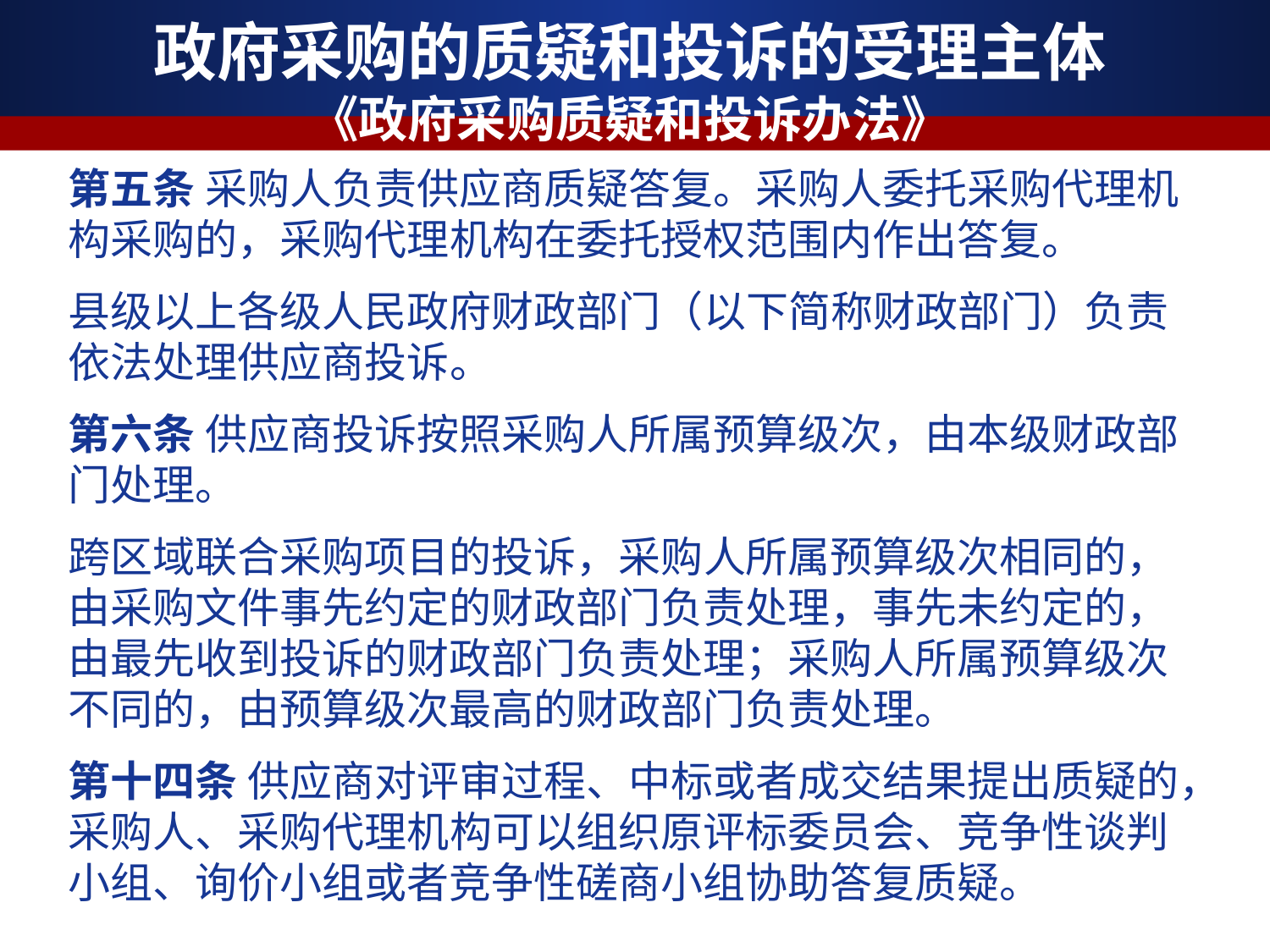

政府采购的质疑和投诉的受理主体
《政府采购质疑和投诉办法》
第五条 采购人负责供应商质疑答复。采购人委托采购代理机构采购的，采购代理机构在委托授权范围内作出答复。
县级以上各级人民政府财政部门（以下简称财政部门）负责依法处理供应商投诉。
第六条 供应商投诉按照采购人所属预算级次，由本级财政部门处理。
跨区域联合采购项目的投诉，采购人所属预算级次相同的，由采购文件事先约定的财政部门负责处理，事先未约定的，由最先收到投诉的财政部门负责处理；采购人所属预算级次不同的，由预算级次最高的财政部门负责处理。
第十四条 供应商对评审过程、中标或者成交结果提出质疑的，采购人、采购代理机构可以组织原评标委员会、竞争性谈判小组、询价小组或者竞争性磋商小组协助答复质疑。